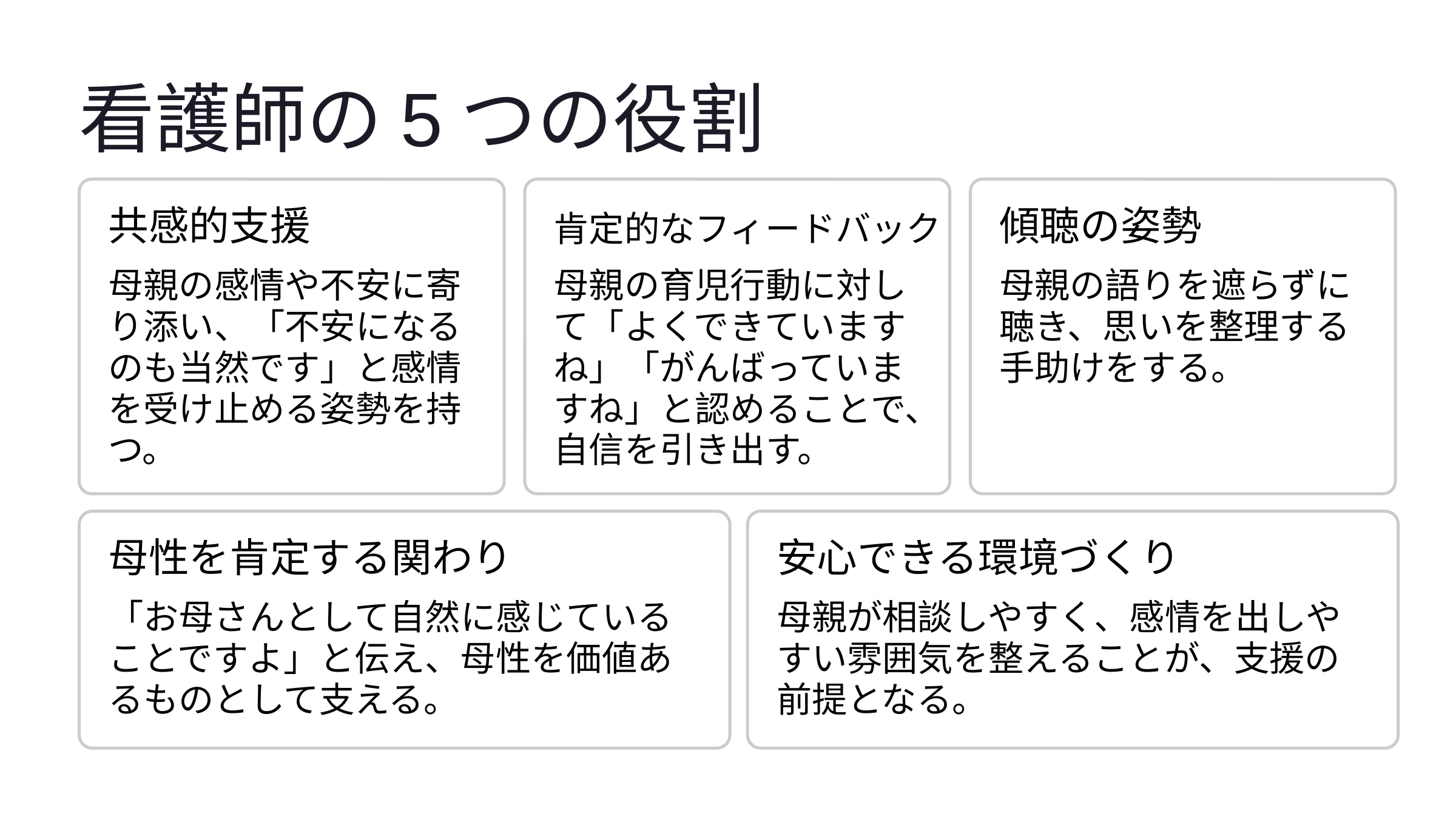

看護師の5つの役割

共感的支援
肯定的なフィードバック
傾聴の姿勢
母親の感情や不安に寄り添い、「不安になるのも当然です」と感情を受け止める姿勢を持つ。
母親の育児行動に対して「よくできていますね」「がんばっていますね」と認めることで、自信を引き出す。
母親の語りを遮らずに聴き、思いを整理する手助けをする。

母性を肯定する関わり
安心できる環境づくり
「お母さんとして自然に感じていることですよ」と伝え、母性を価値あるものとして支える。
母親が相談しやすく、感情を出しやすい雰囲気を整えることが、支援の前提となる。